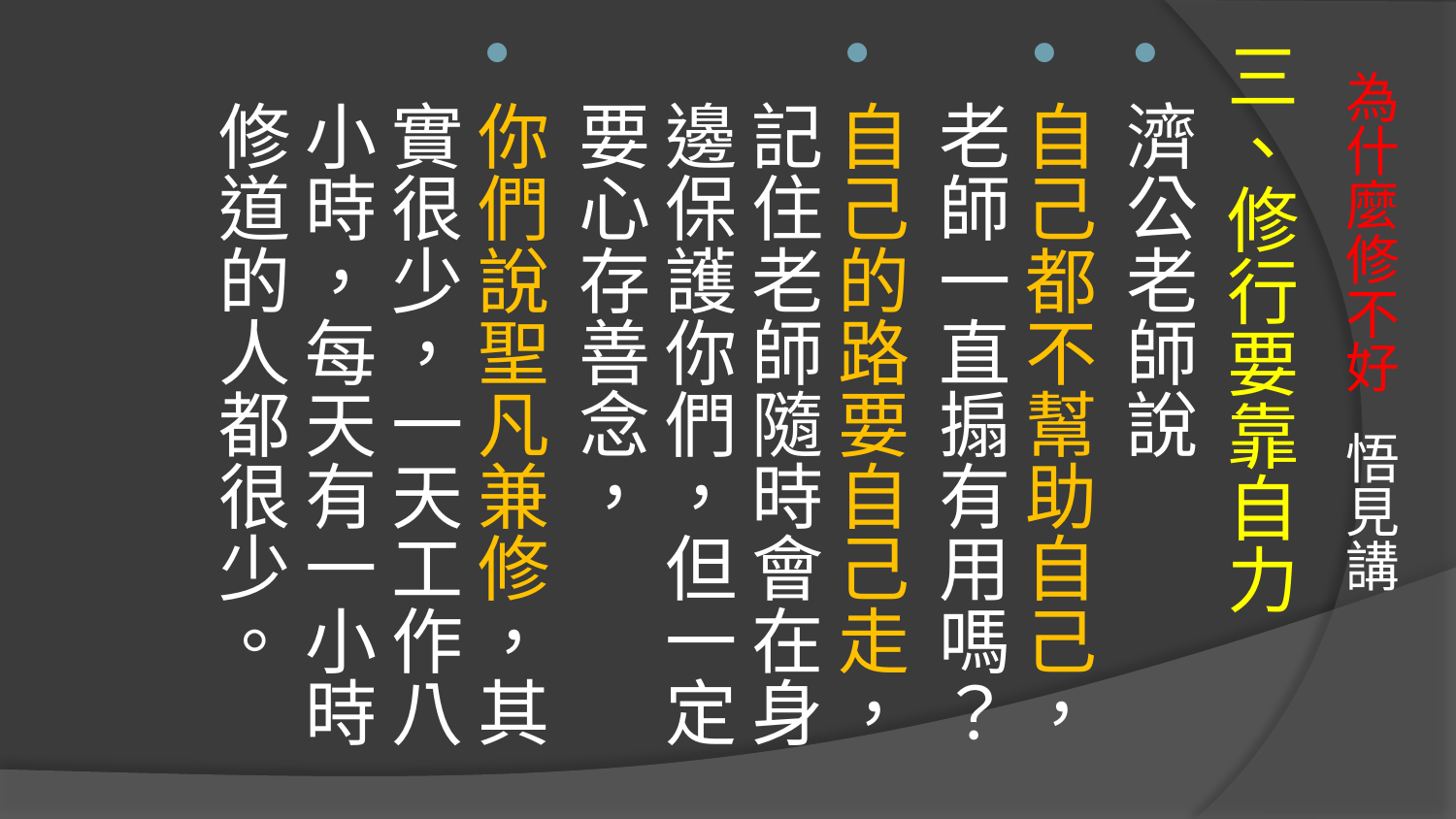

三、修行要靠自力
濟公老師說
自己都不幫助自己，老師一直搧有用嗎？
自己的路要自己走，記住老師隨時會在身邊保護你們，但一定要心存善念，
你們說聖凡兼修，其實很少，一天工作八小時，每天有一小時修道的人都很少。

# 為什麼修不好   悟見講